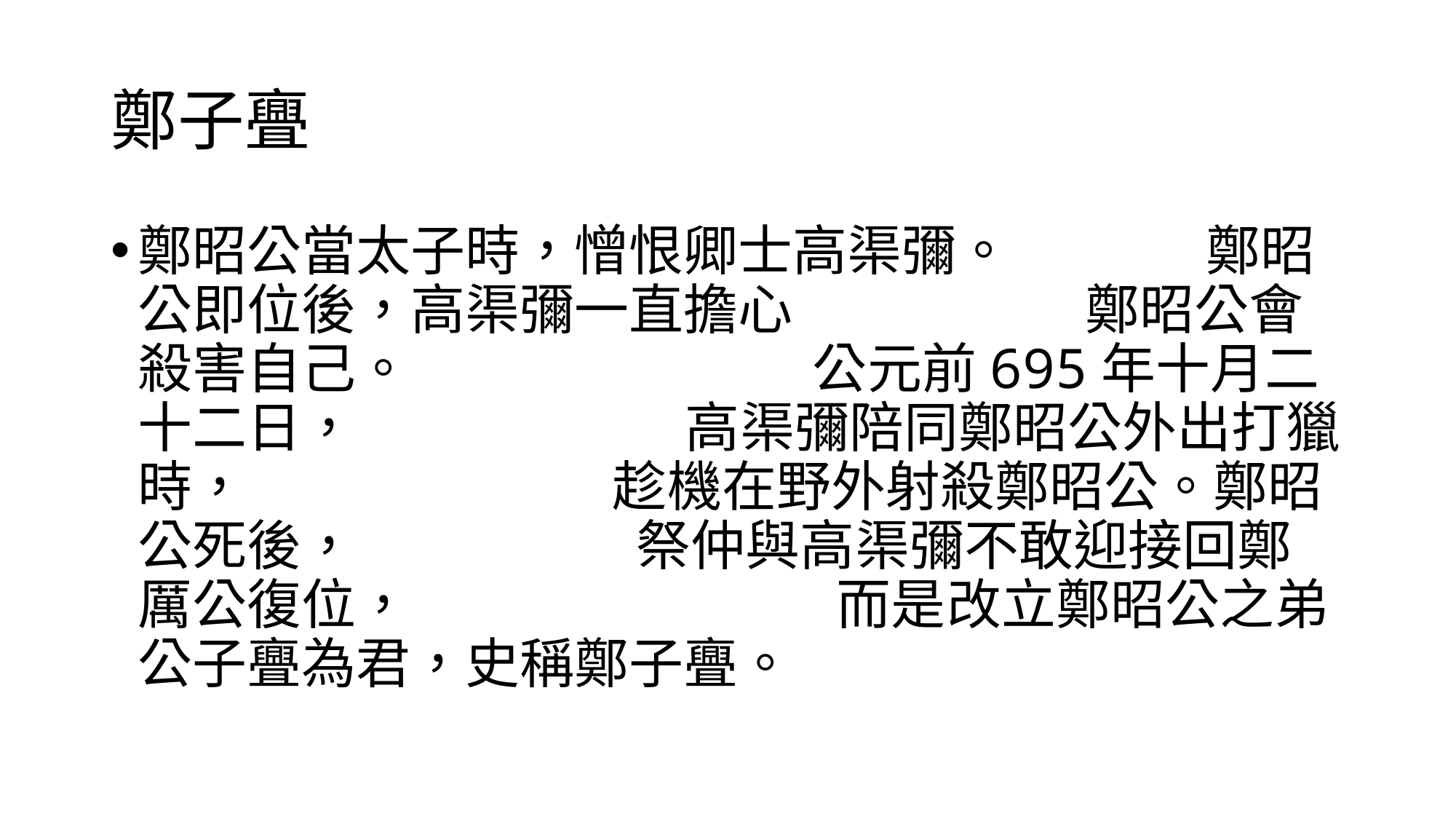

# 鄭子亹
鄭昭公當太子時，憎恨卿士高渠彌。                鄭昭公即位後，高渠彌一直擔心                        鄭昭公會殺害自己。                                 公元前695年十月二十二日，                           高渠彌陪同鄭昭公外出打獵時，                              趁機在野外射殺鄭昭公。鄭昭公死後，                       祭仲與高渠彌不敢迎接回鄭厲公復位，                                   而是改立鄭昭公之弟公子亹為君，史稱鄭子亹。